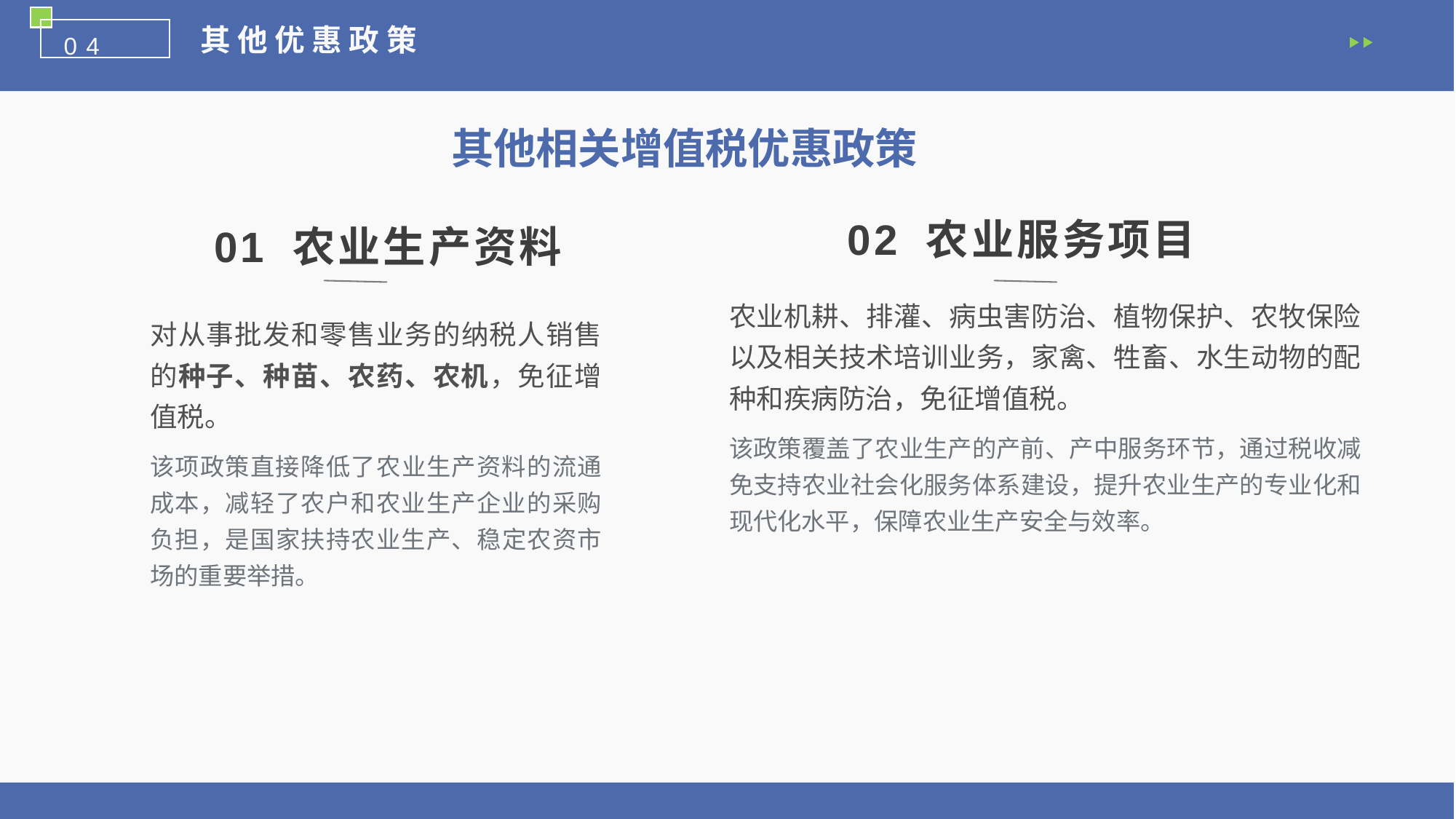

其 他 优 惠 政 策

04

其他相关增值税优惠政策
02 农业服务项目
01 农业生产资料
农业机耕、排灌、病虫害防治、植物保护、农牧保险以及相关技术培训业务，家禽、牲畜、水生动物的配种和疾病防治，免征增值税。
该政策覆盖了农业生产的产前、产中服务环节，通过税收减免支持农业社会化服务体系建设，提升农业生产的专业化和现代化水平，保障农业生产安全与效率。
对从事批发和零售业务的纳税人销售的种子、种苗、农药、农机，免征增值税。
该项政策直接降低了农业生产资料的流通成本，减轻了农户和农业生产企业的采购负担，是国家扶持农业生产、稳定农资市场的重要举措。